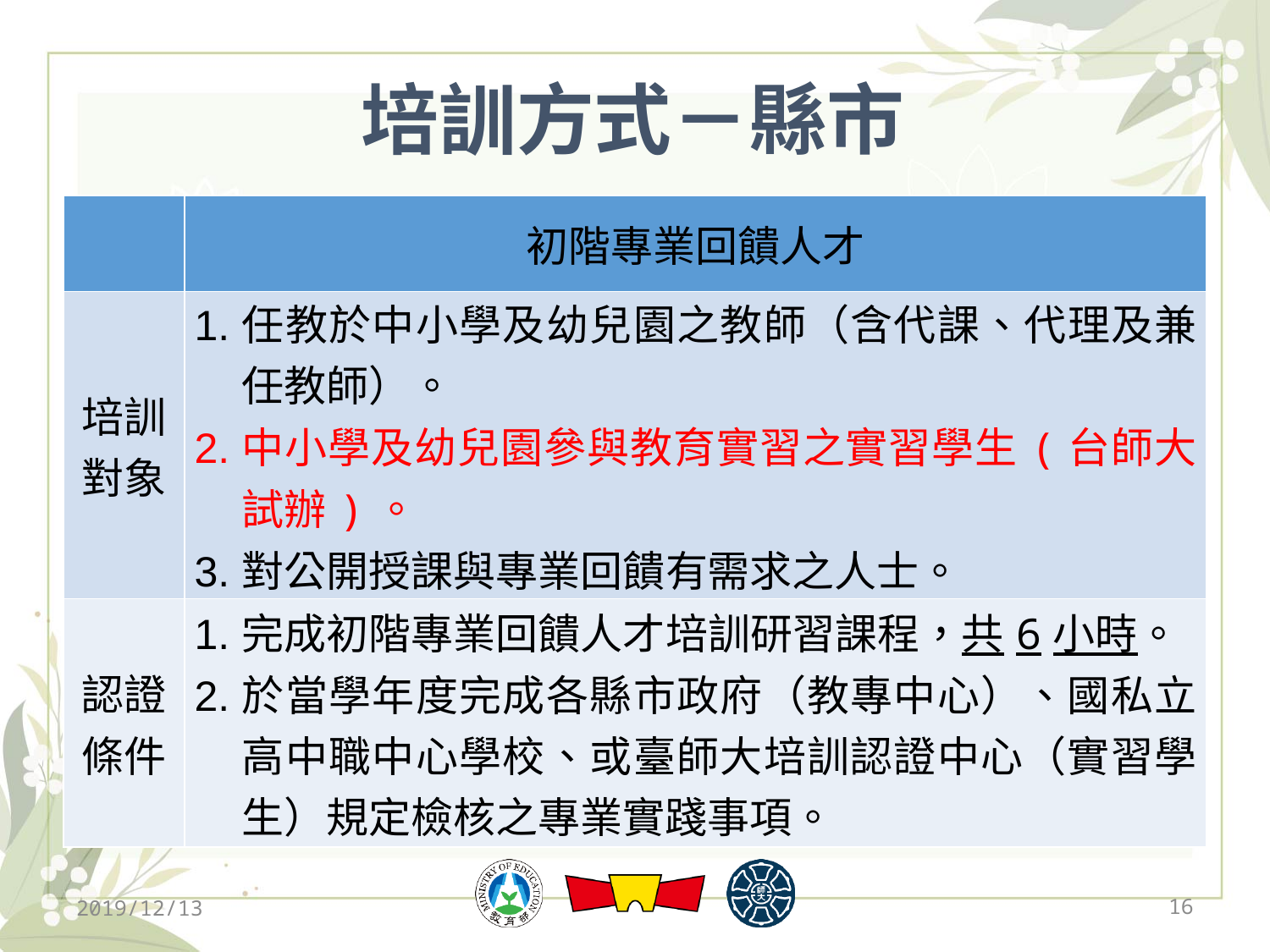

# 培訓方式－縣市
|  | 初階專業回饋人才 |
| --- | --- |
| 培訓對象 | 任教於中小學及幼兒園之教師（含代課、代理及兼任教師）。 中小學及幼兒園參與教育實習之實習學生(台師大試辦)。 對公開授課與專業回饋有需求之人士。 |
| 認證條件 | 完成初階專業回饋人才培訓研習課程，共6小時。 於當學年度完成各縣市政府（教專中心）、國私立高中職中心學校、或臺師大培訓認證中心（實習學生）規定檢核之專業實踐事項。 |
2019/12/13
16